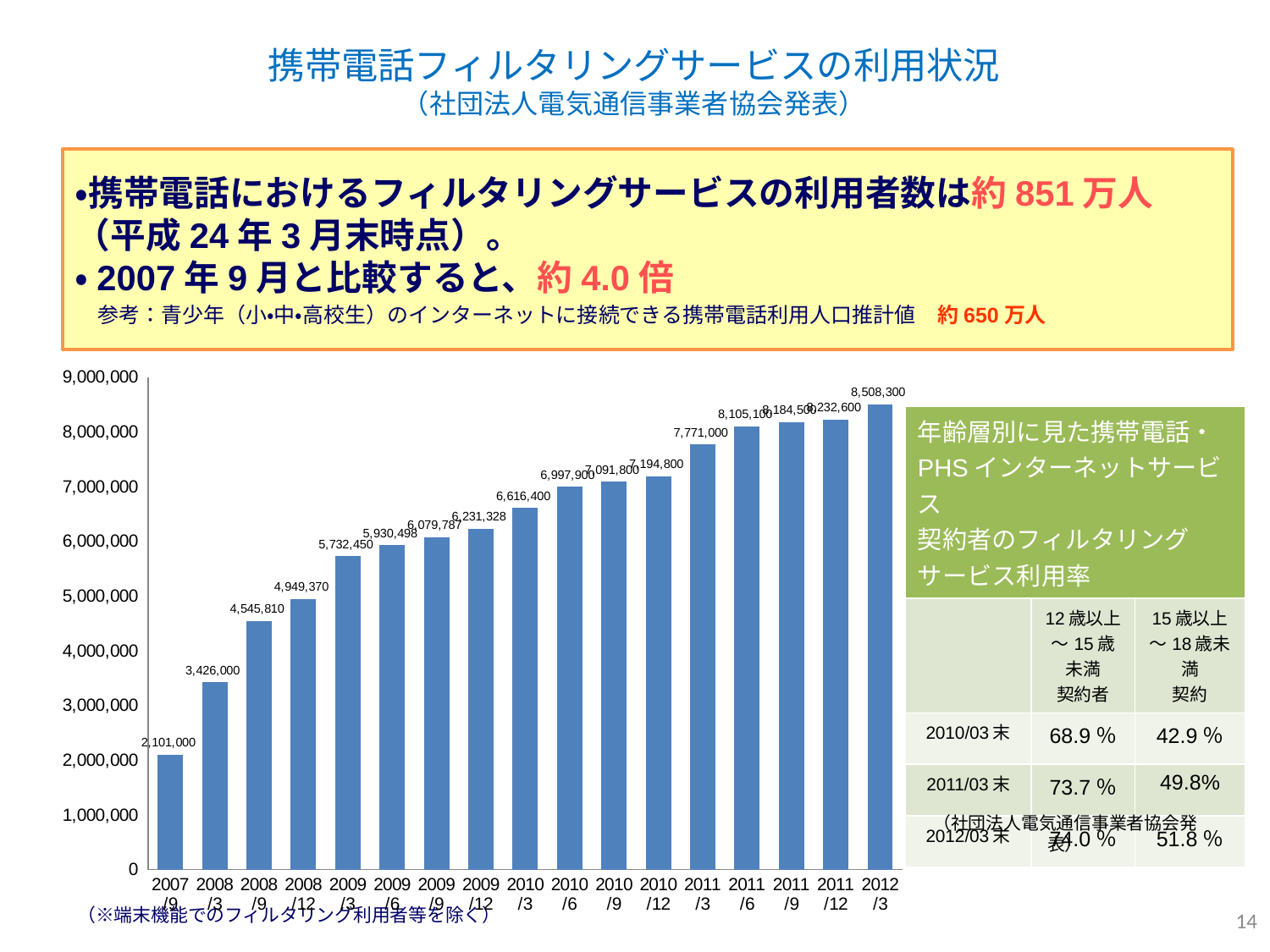

# 携帯電話フィルタリングサービスの利用状況 （社団法人電気通信事業者協会発表）
・携帯電話におけるフィルタリングサービスの利用者数は約851万人
（平成24年3月末時点）。
・2007年9月と比較すると、約4.0倍
    参考：青少年（小・中・高校生）のインターネットに接続できる携帯電話利用人口推計値　約650万人

### Chart

| Category |  |
|---|---|
| 2007/9 | 2101000.0 |
| 2008/3 | 3426000.0 |
| 2008/9 | 4545810.0 |
| 2008/12 | 4949370.0 |
| 2009/3 | 5732450.0 |
| 2009/6 | 5930498.0 |
| 2009/9 | 6079787.0 |
| 2009/12 | 6231328.0 |
| 2010/3 | 6616400.0 |
| 2010/6 | 6997900.0 |
| 2010/9 | 7091800.0 |
| 2010/12 | 7194800.0 |
| 2011/3 | 7771000.0 |
| 2011/6 | 8105100.0 |
| 2011/9 | 8184500.0 |
| 2011/12 | 8232600.0 |
| 2012/3 | 8508300.0 |
| 年齢層別に見た携帯電話・PHSインターネットサービス 契約者のフィルタリング サービス利用率 |  |  |
| --- | --- | --- |
|  | 12歳以上～15歳未満 契約者 | 15歳以上～18歳未満 契約 |
| 2010/03末 | 68.9％ | 42.9％ |
| 2011/03末 | 73.7％ | 49.8% |
| 2012/03末 | 74.0％ | 51.8％ |
（社団法人電気通信事業者協会発表）
14
（※端末機能でのフィルタリング利用者等を除く）